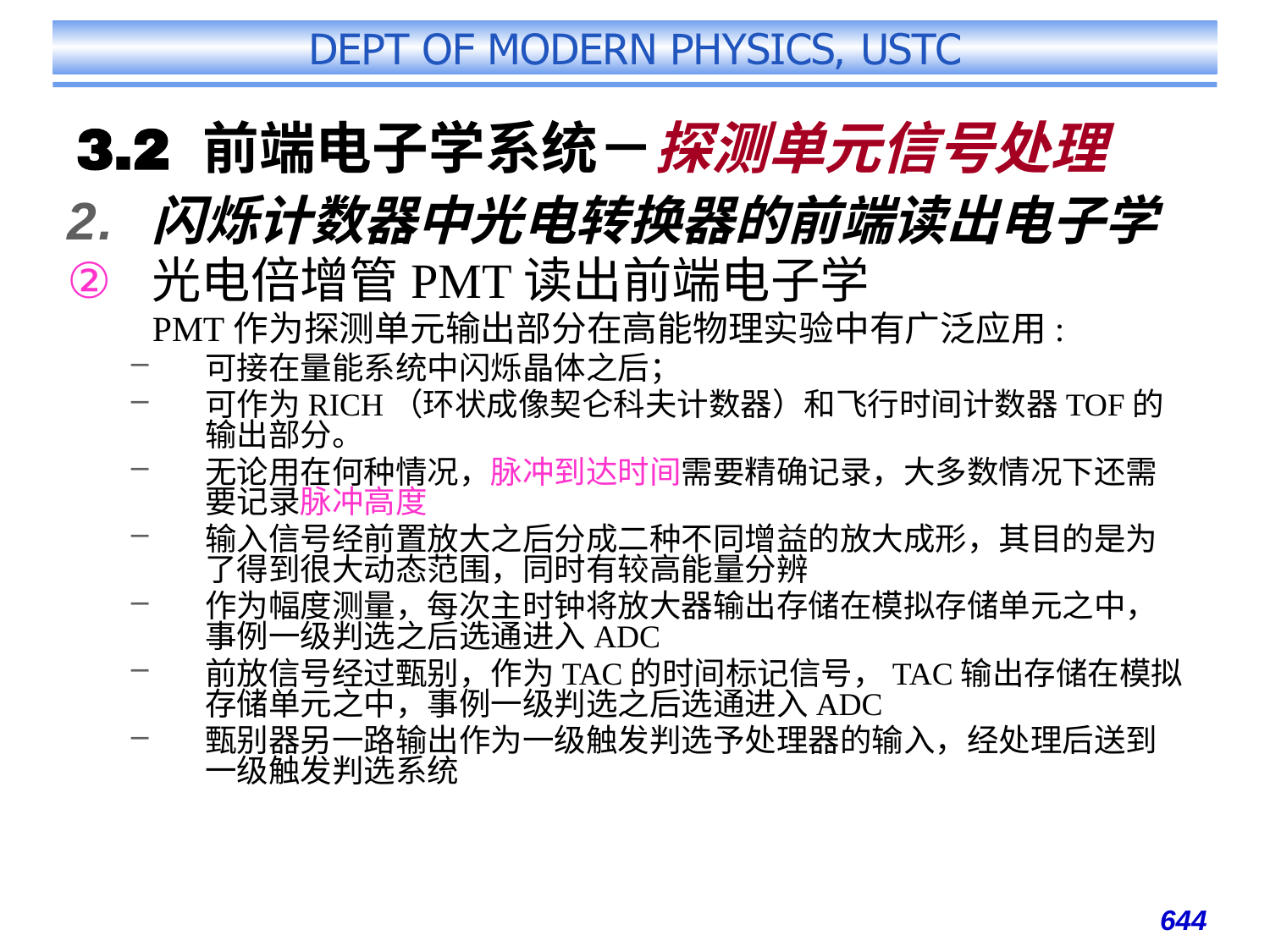

# 3.2 前端电子学系统－探测单元信号处理
闪烁计数器中光电转换器的前端读出电子学
光电倍增管PMT读出前端电子学
	PMT作为探测单元输出部分在高能物理实验中有广泛应用:
可接在量能系统中闪烁晶体之后；
可作为RICH（环状成像契仑科夫计数器）和飞行时间计数器TOF的输出部分。
无论用在何种情况，脉冲到达时间需要精确记录，大多数情况下还需要记录脉冲高度
输入信号经前置放大之后分成二种不同增益的放大成形，其目的是为了得到很大动态范围，同时有较高能量分辨
作为幅度测量，每次主时钟将放大器输出存储在模拟存储单元之中，事例一级判选之后选通进入ADC
前放信号经过甄别，作为TAC的时间标记信号，TAC输出存储在模拟存储单元之中，事例一级判选之后选通进入ADC
甄别器另一路输出作为一级触发判选予处理器的输入，经处理后送到一级触发判选系统
644